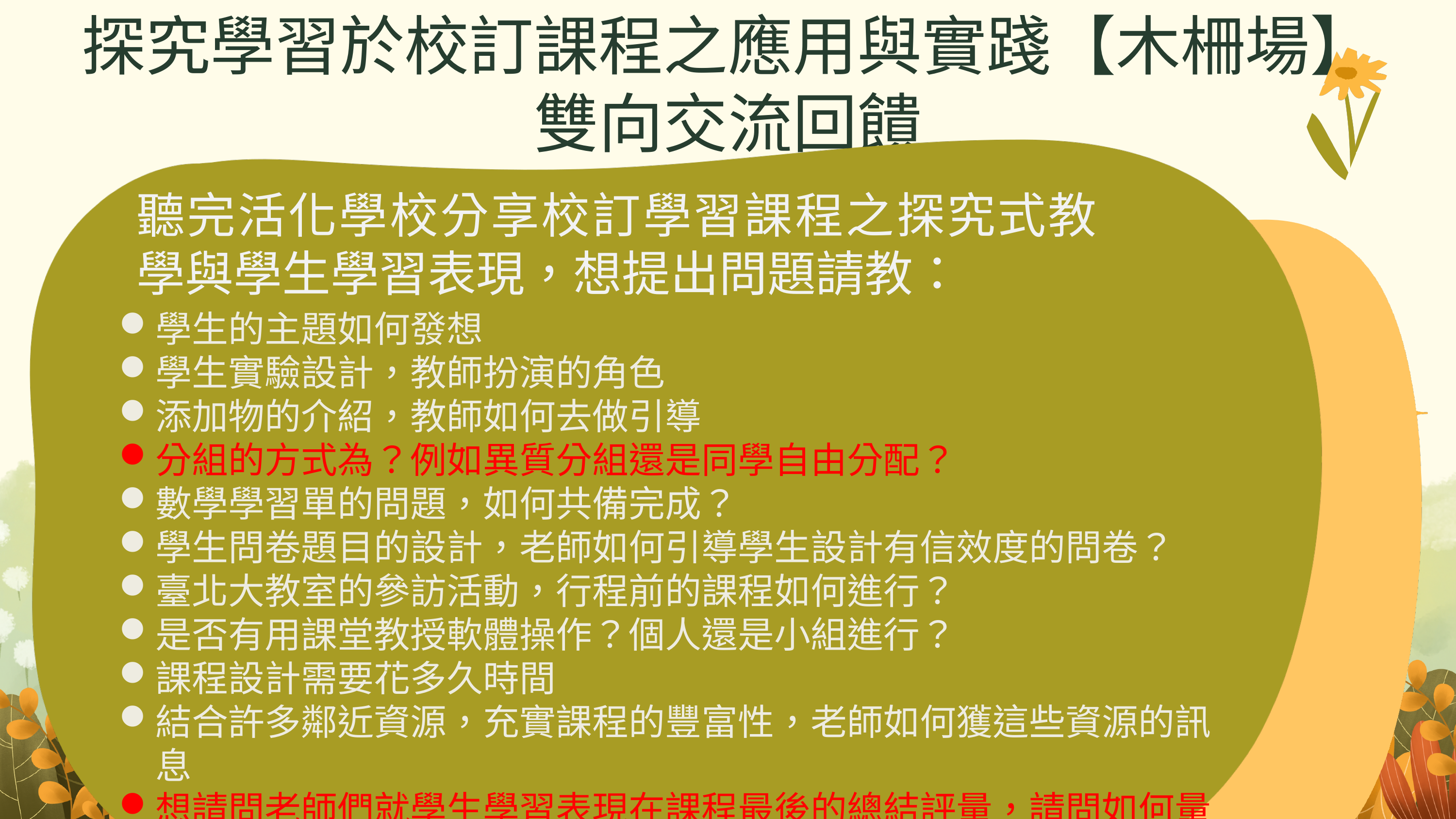

探究學習於校訂課程之應用與實踐【木柵場】
雙向交流回饋

聽完活化學校分享校訂學習課程之探究式教學與學生學習表現，想提出問題請教：

學生的主題如何發想
學生實驗設計，教師扮演的角色
添加物的介紹，教師如何去做引導
分組的方式為？例如異質分組還是同學自由分配？
數學學習單的問題，如何共備完成？
學生問卷題目的設計，老師如何引導學生設計有信效度的問卷？
臺北大教室的參訪活動，行程前的課程如何進行？
是否有用課堂教授軟體操作？個人還是小組進行？
課程設計需要花多久時間
結合許多鄰近資源，充實課程的豐富性，老師如何獲這些資源的訊息
想請問老師們就學生學習表現在課程最後的總結評量，請問如何量化學生藝術美感的學習成就？